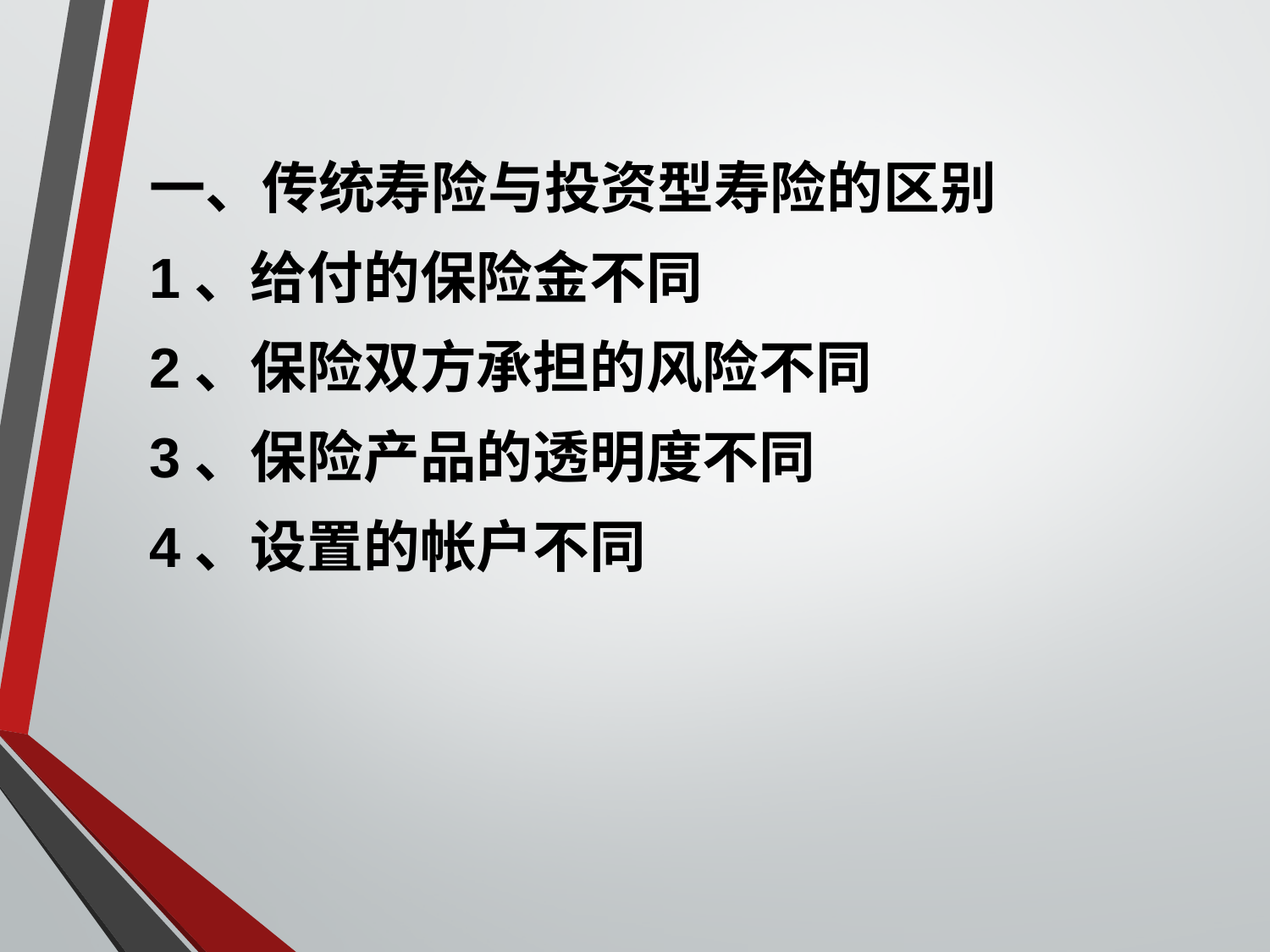

一、传统寿险与投资型寿险的区别
1、给付的保险金不同
2、保险双方承担的风险不同
3、保险产品的透明度不同
4、设置的帐户不同